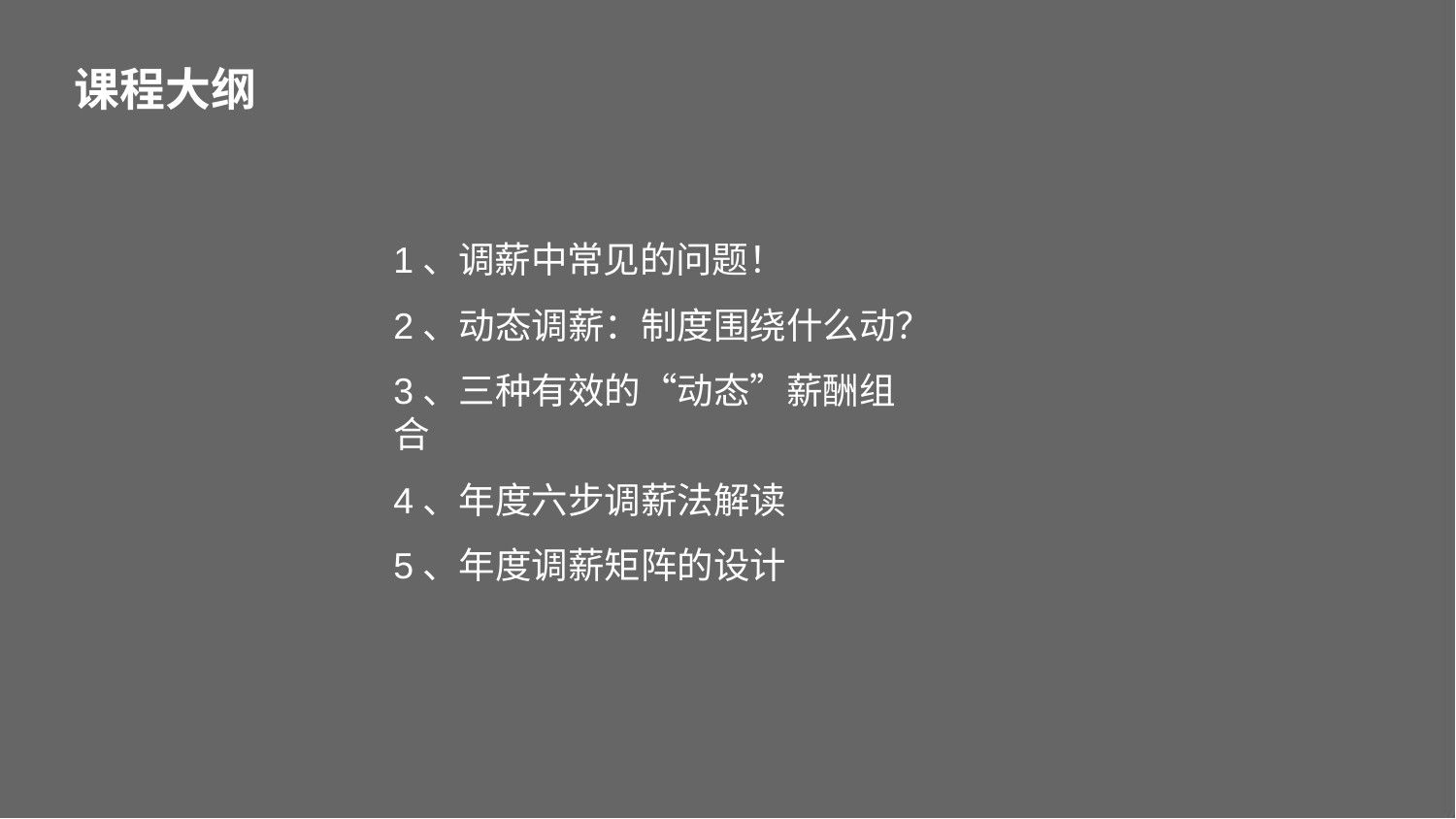

# 课程大纲
1、调薪中常见的问题！
2、动态调薪：制度围绕什么动？
3、三种有效的“动态”薪酬组合
4、年度六步调薪法解读
5、年度调薪矩阵的设计